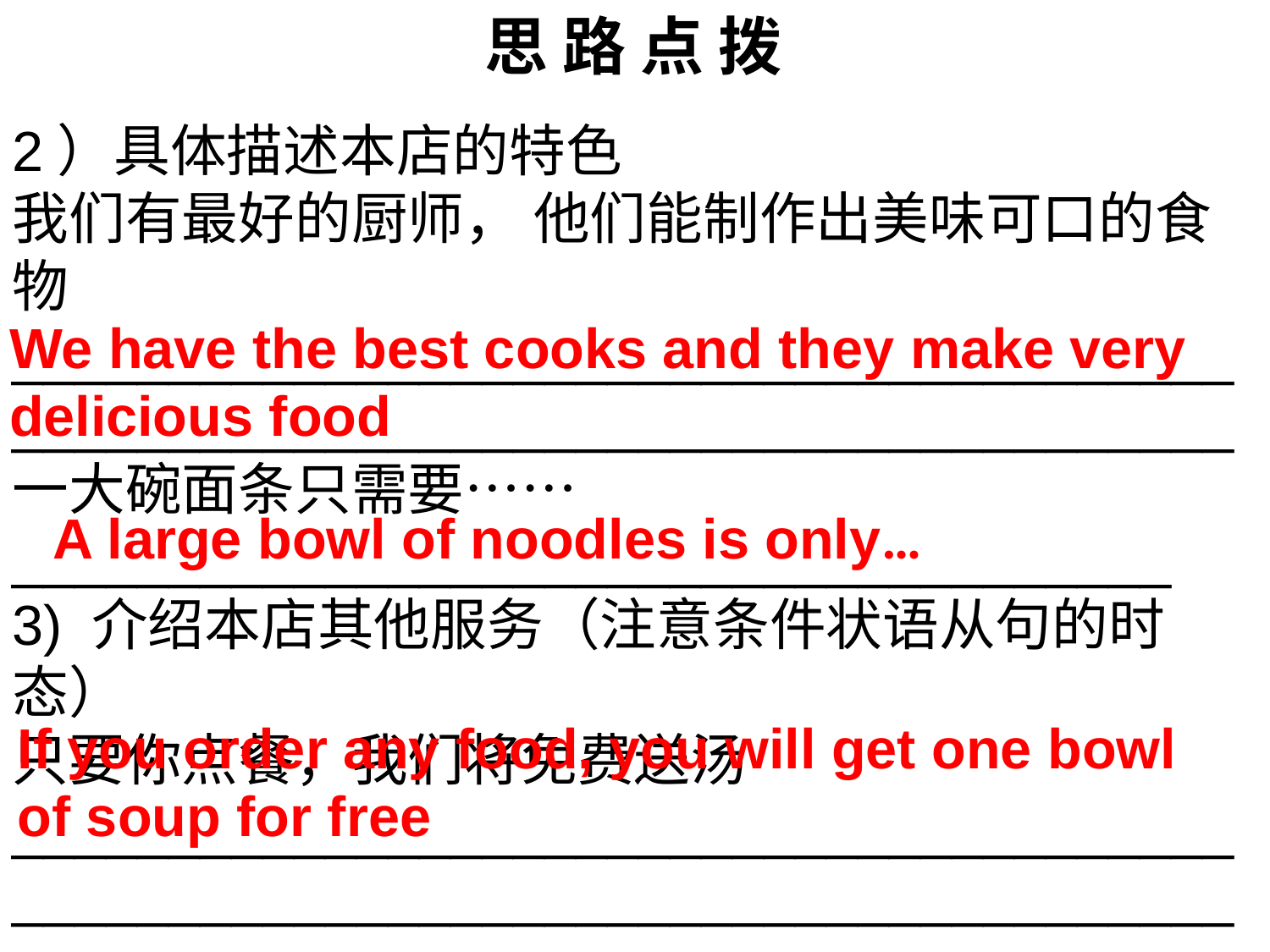

思 路 点 拨
2）具体描述本店的特色
我们有最好的厨师， 他们能制作出美味可口的食物
______________________________________________________________________________
一大碗面条只需要…… _____________________________________
3) 介绍本店其他服务（注意条件状语从句的时态）
只要你点餐，我们将免费送汤 ______________________________________________________________________________
We have the best cooks and they make very delicious food
 A large bowl of noodles is only…
If you order any food, you will get one bowl of soup for free